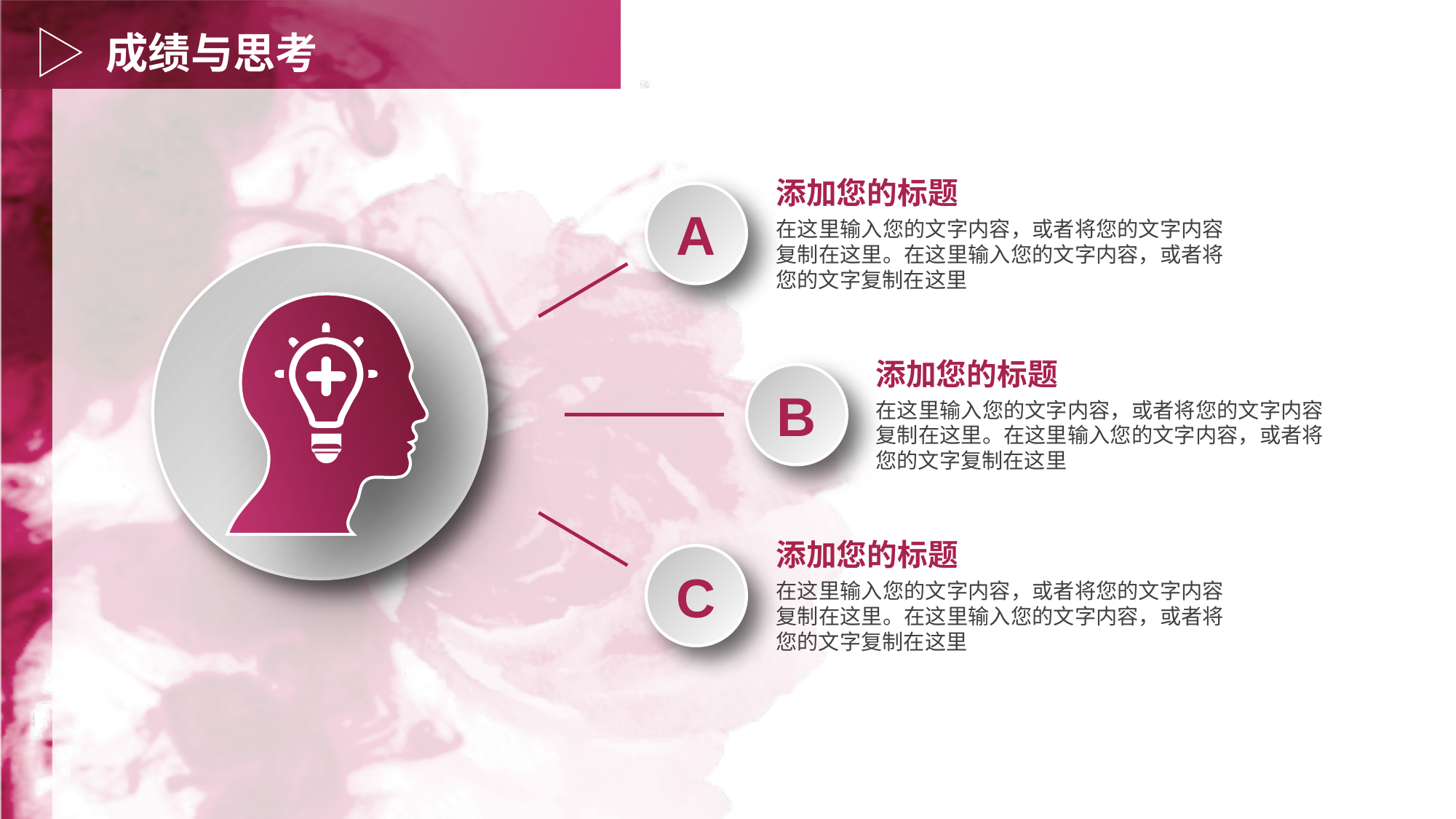

成绩与思考

添加您的标题
A
在这里输入您的文字内容，或者将您的文字内容复制在这里。在这里输入您的文字内容，或者将您的文字复制在这里

添加您的标题
B
在这里输入您的文字内容，或者将您的文字内容复制在这里。在这里输入您的文字内容，或者将您的文字复制在这里
添加您的标题
C
在这里输入您的文字内容，或者将您的文字内容复制在这里。在这里输入您的文字内容，或者将您的文字复制在这里